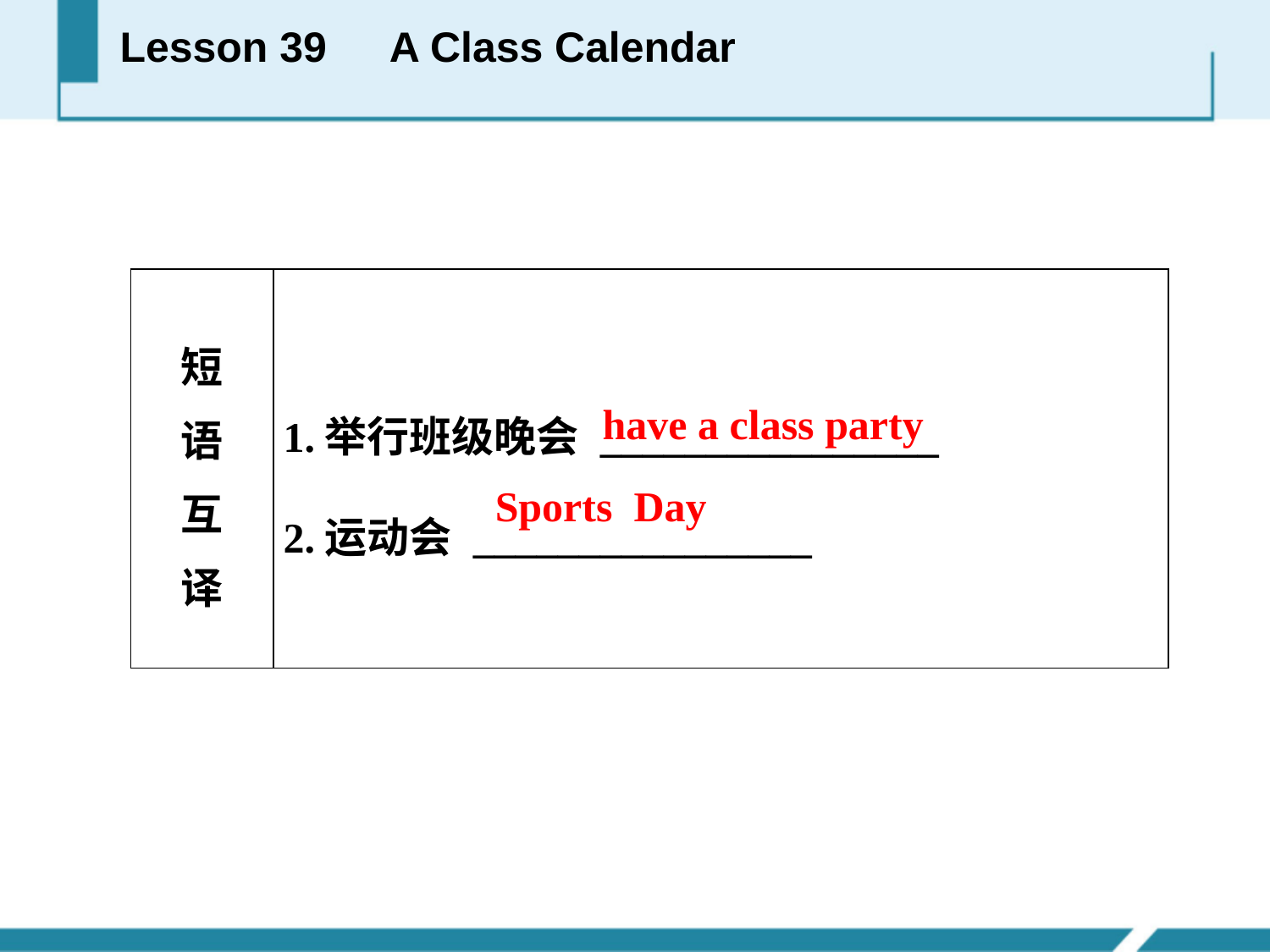

Lesson 39　A Class Calendar
| 短 语 互 译 | 1.举行班级晚会 \_\_\_\_\_\_\_\_\_\_\_\_\_\_\_\_ 2.运动会 \_\_\_\_\_\_\_\_\_\_\_\_\_\_\_\_ |
| --- | --- |
have a class party

Sports  Day